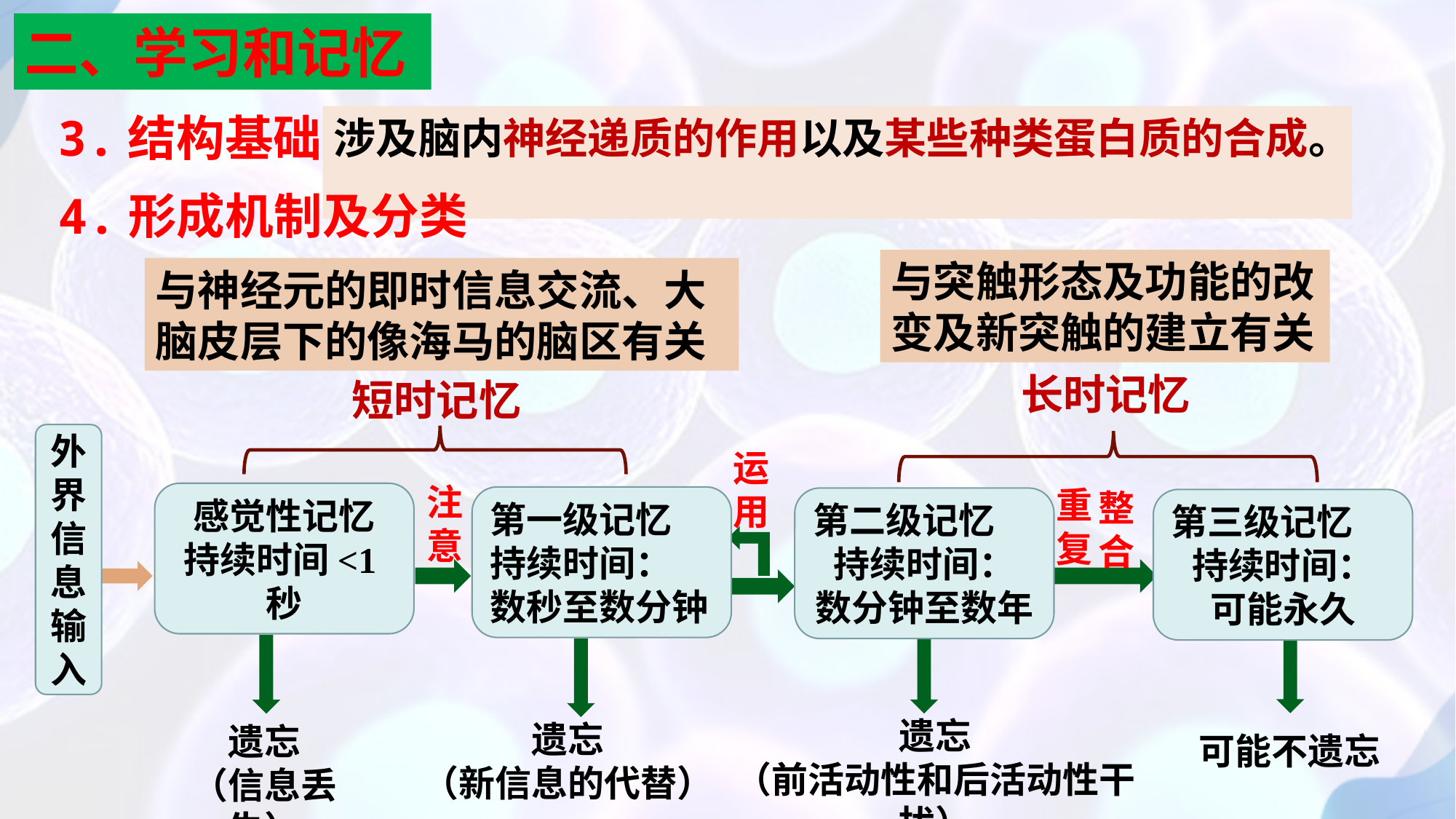

二、学习和记忆
3.结构基础
涉及脑内神经递质的作用以及某些种类蛋白质的合成。
4.形成机制及分类

与突触形态及功能的改变及新突触的建立有关
与神经元的即时信息交流、大脑皮层下的像海马的脑区有关

长时记忆
短时记忆
外界信息输入
运用
注意
重复
整合
感觉性记忆
持续时间<1秒
第一级记忆
持续时间：
数秒至数分钟
第二级记忆
持续时间：
数分钟至数年
第三级记忆
持续时间：
可能永久

遗忘
（前活动性和后活动性干扰）
遗忘
（新信息的代替）
遗忘
（信息丢失）
可能不遗忘